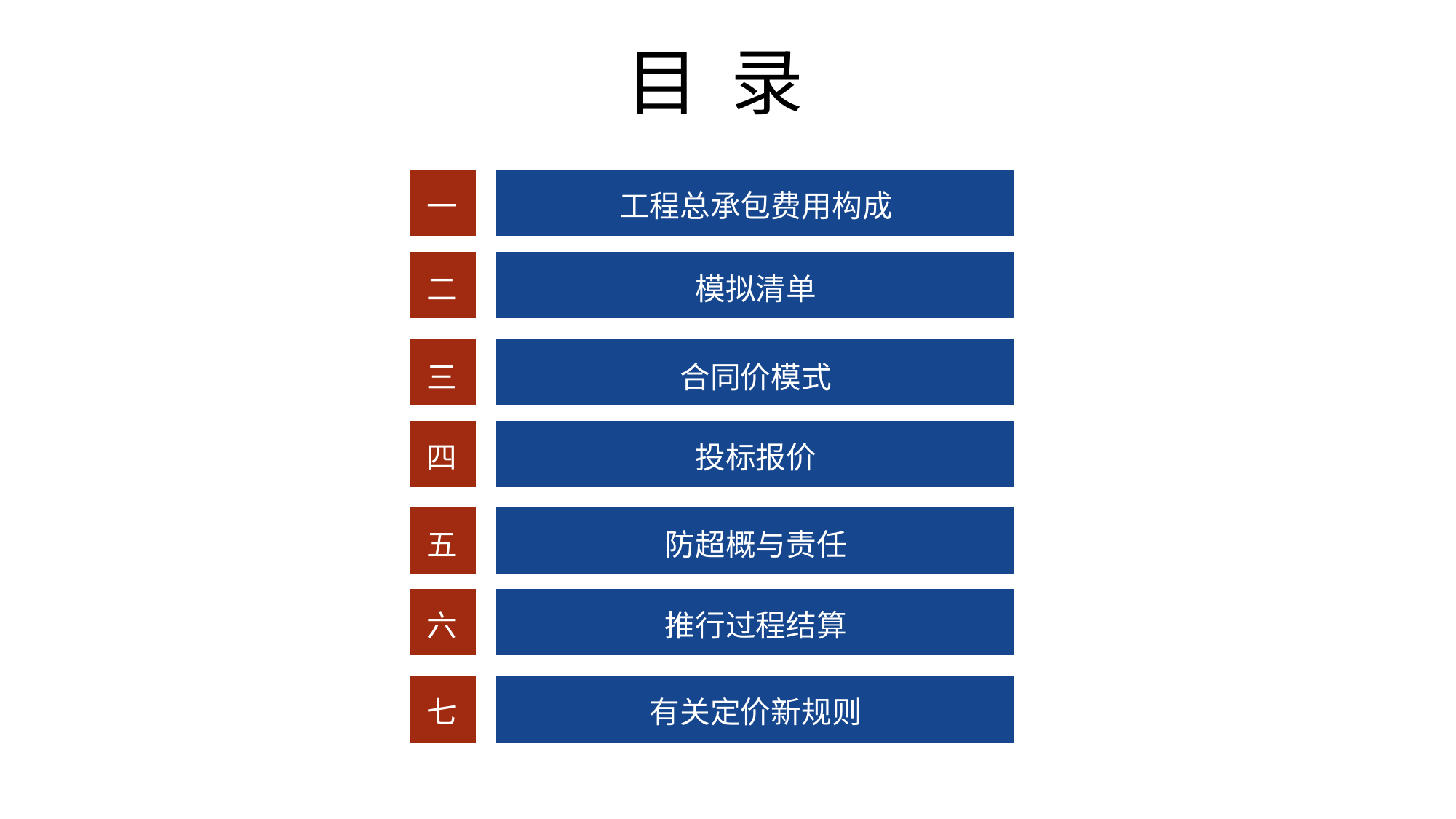

目  录
一
工程总承包费用构成
二
模拟清单
三
合同价模式
四
投标报价
五
防超概与责任
六
推行过程结算
七
有关定价新规则